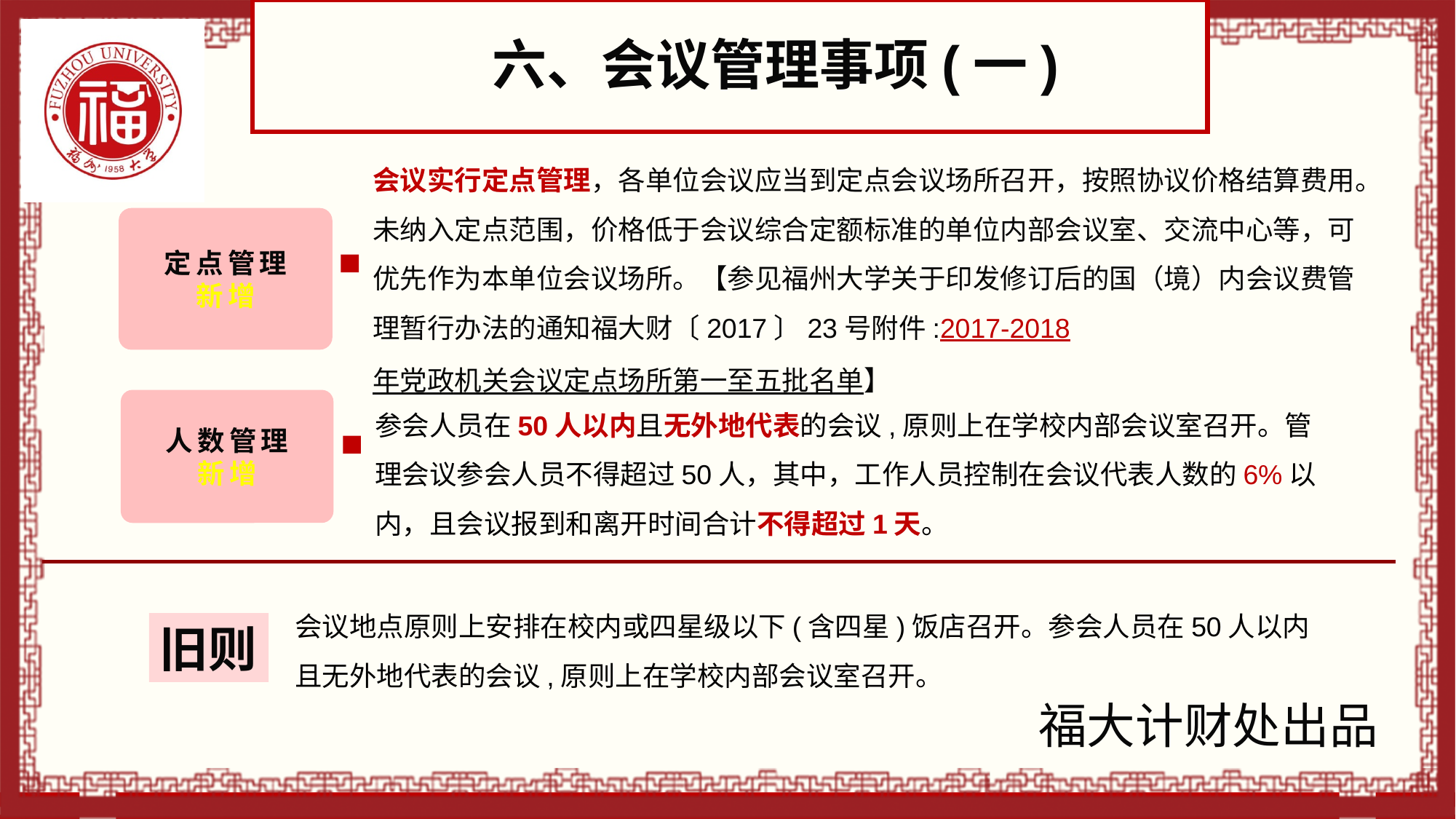

六、会议管理事项(一)
会议实行定点管理，各单位会议应当到定点会议场所召开，按照协议价格结算费用。未纳入定点范围，价格低于会议综合定额标准的单位内部会议室、交流中心等，可优先作为本单位会议场所。【参见福州大学关于印发修订后的国（境）内会议费管理暂行办法的通知福大财〔2017〕23号附件:2017-2018年党政机关会议定点场所第一至五批名单】
定点管理
新增

参会人员在50人以内且无外地代表的会议,原则上在学校内部会议室召开。管理会议参会人员不得超过50人，其中，工作人员控制在会议代表人数的6%以内，且会议报到和离开时间合计不得超过1天。
人数管理
新增

会议地点原则上安排在校内或四星级以下(含四星)饭店召开。参会人员在50人以内且无外地代表的会议,原则上在学校内部会议室召开。
旧则
10